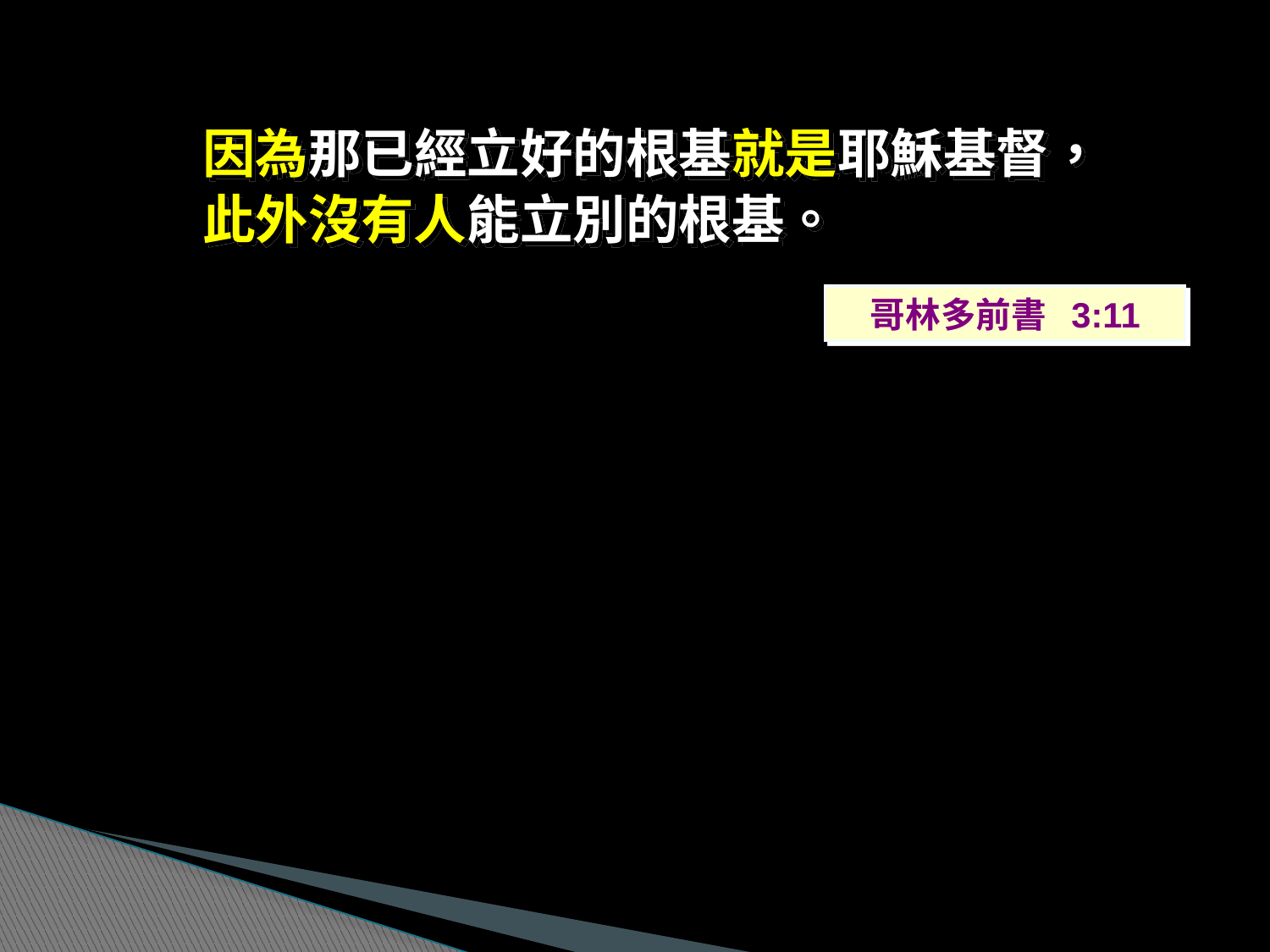

因為那已經立好的根基就是耶穌基督，  此外沒有人能立別的根基。
哥林多前書  3:11